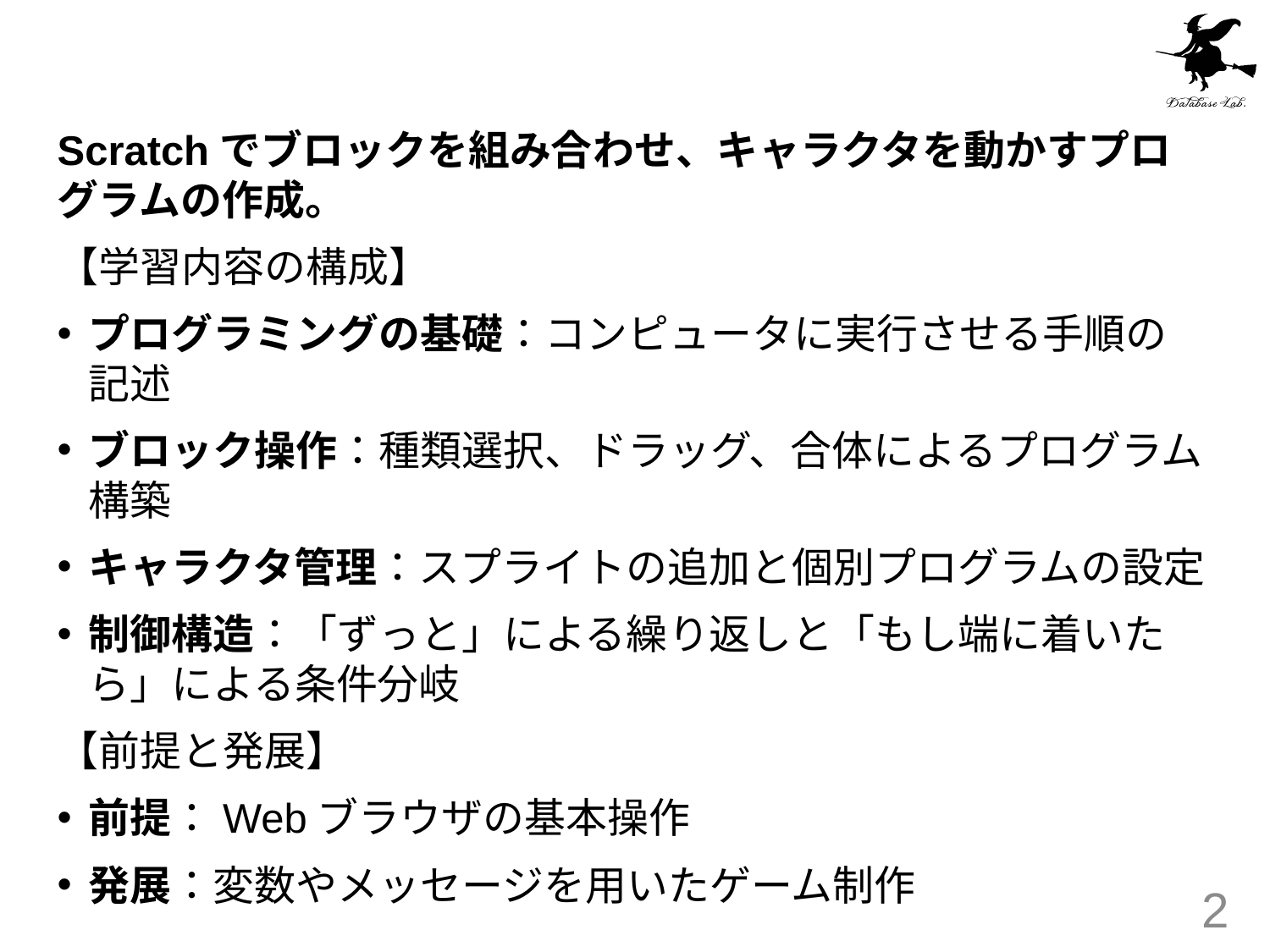

Scratchでブロックを組み合わせ、キャラクタを動かすプログラムの作成。
【学習内容の構成】
プログラミングの基礎：コンピュータに実行させる手順の記述
ブロック操作：種類選択、ドラッグ、合体によるプログラム構築
キャラクタ管理：スプライトの追加と個別プログラムの設定
制御構造：「ずっと」による繰り返しと「もし端に着いたら」による条件分岐
【前提と発展】
前提：Webブラウザの基本操作
発展：変数やメッセージを用いたゲーム制作

2